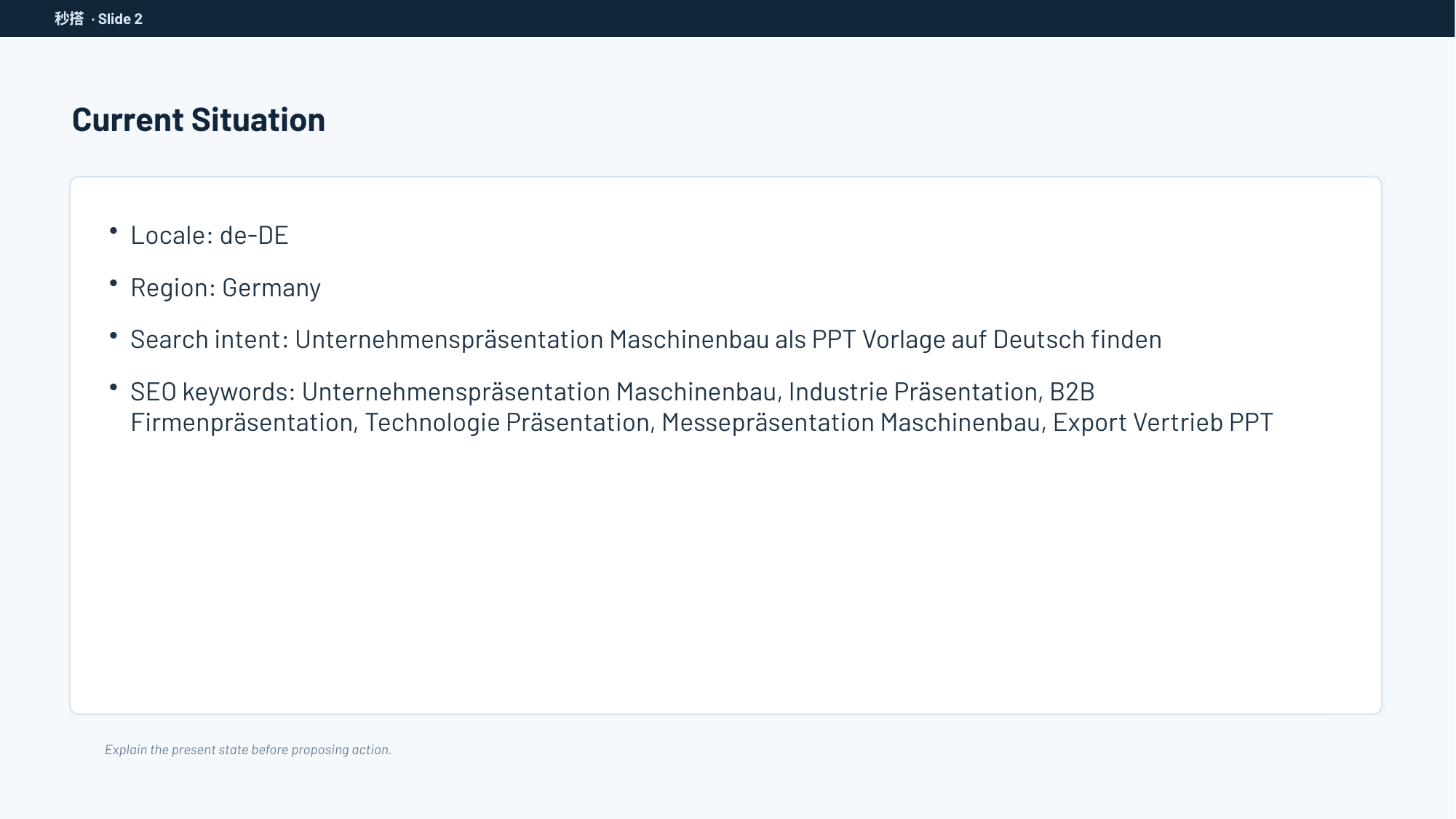

秒搭 · Slide 2
Current Situation

Locale: de-DE
Region: Germany
Search intent: Unternehmenspräsentation Maschinenbau als PPT Vorlage auf Deutsch finden
SEO keywords: Unternehmenspräsentation Maschinenbau, Industrie Präsentation, B2B Firmenpräsentation, Technologie Präsentation, Messepräsentation Maschinenbau, Export Vertrieb PPT
Explain the present state before proposing action.